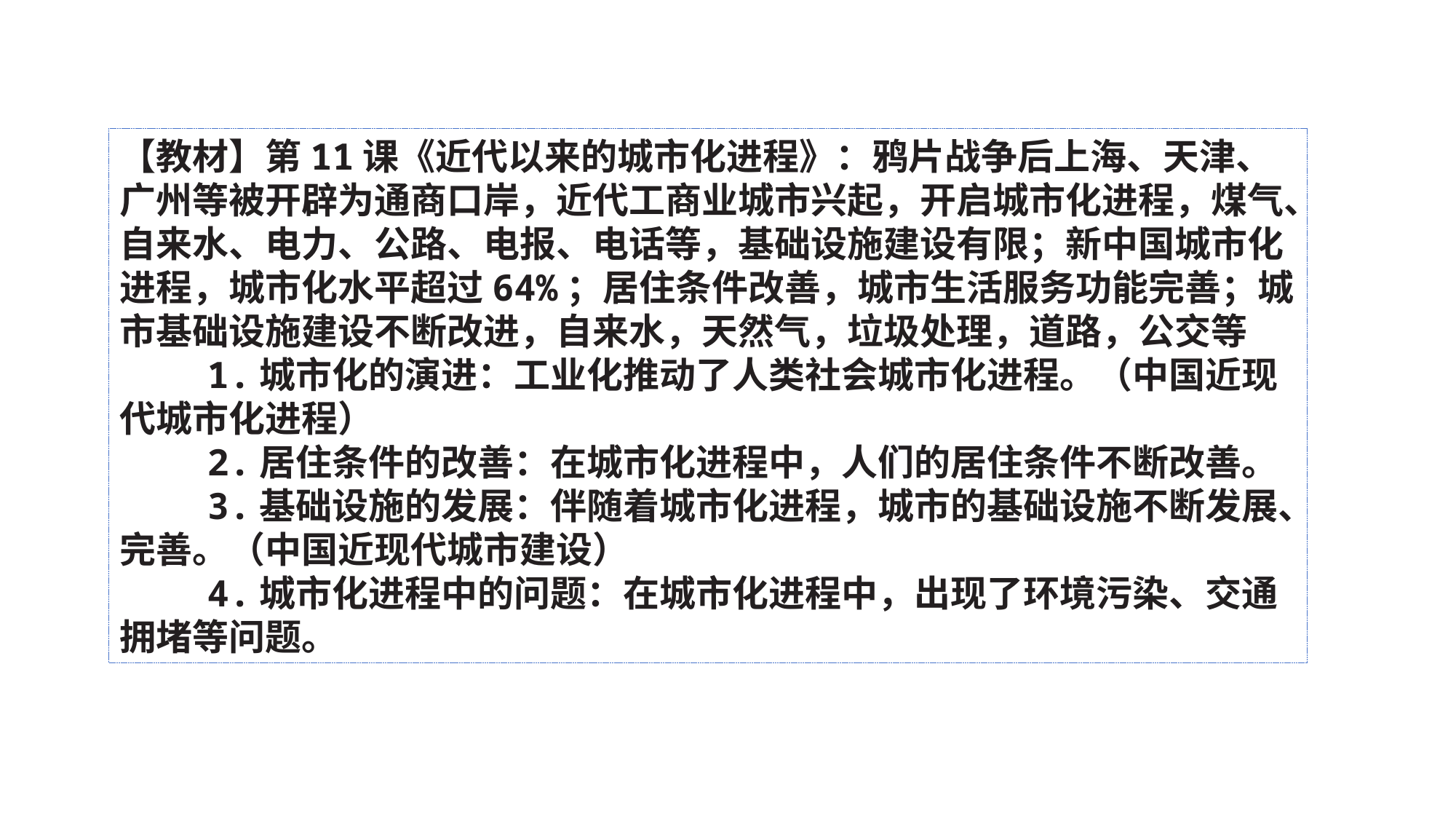

【教材】第11课《近代以来的城市化进程》：鸦片战争后上海、天津、广州等被开辟为通商口岸，近代工商业城市兴起，开启城市化进程，煤气、自来水、电力、公路、电报、电话等，基础设施建设有限；新中国城市化进程，城市化水平超过64%；居住条件改善，城市生活服务功能完善；城市基础设施建设不断改进，自来水，天然气，垃圾处理，道路，公交等
    1.城市化的演进：工业化推动了人类社会城市化进程。（中国近现代城市化进程）
    2.居住条件的改善：在城市化进程中，人们的居住条件不断改善。
    3.基础设施的发展：伴随着城市化进程，城市的基础设施不断发展、完善。（中国近现代城市建设）
    4.城市化进程中的问题：在城市化进程中，出现了环境污染、交通拥堵等问题。